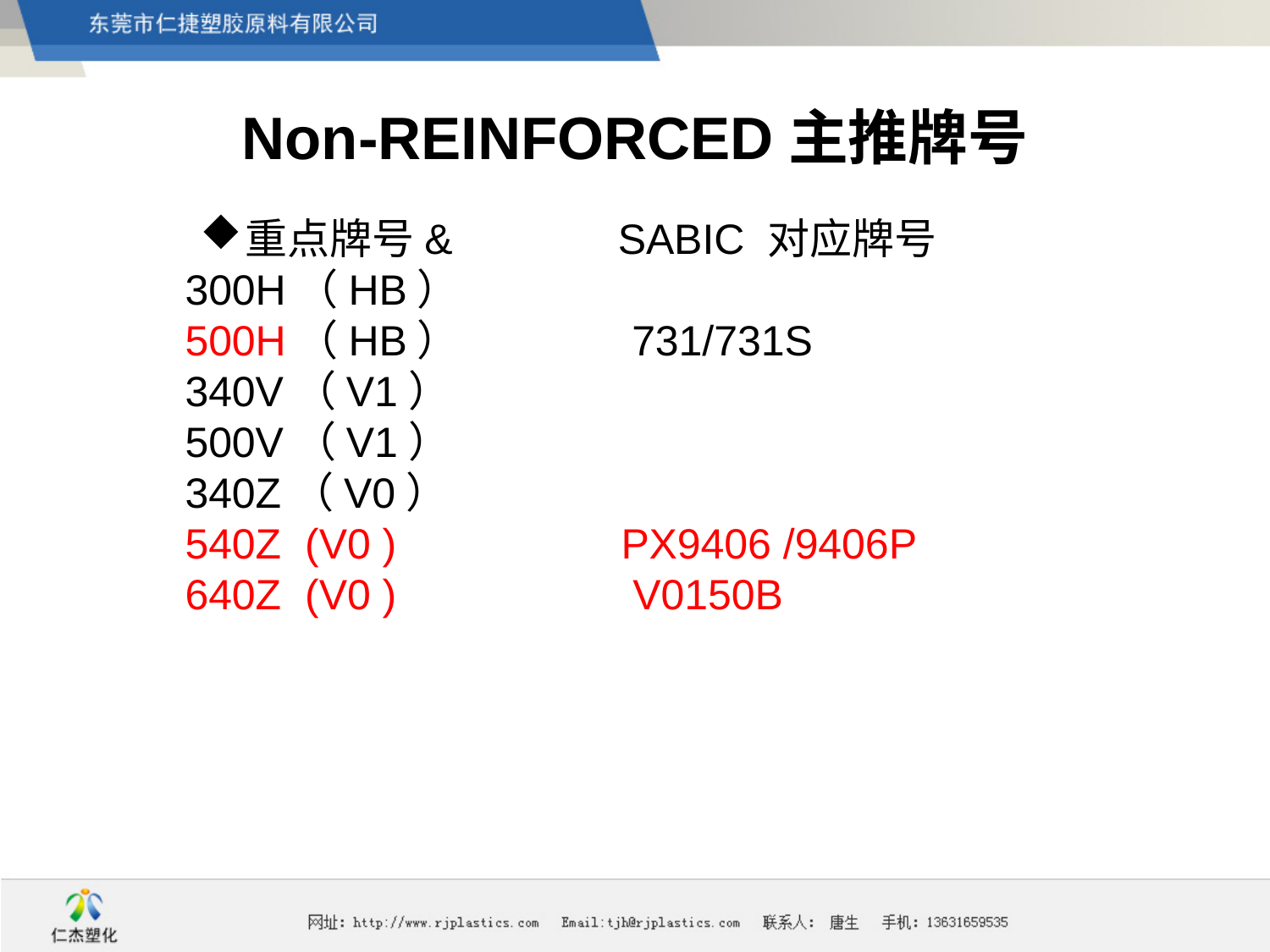

# Non-REINFORCED主推牌号
重点牌号&              SABIC 对应牌号
300H（HB）
500H（HB）                 731/731S
340V（V1）
500V（V1）
340Z（V0）
540Z  (V0 )                   PX9406 /9406P
640Z  (V0 )                    V0150B